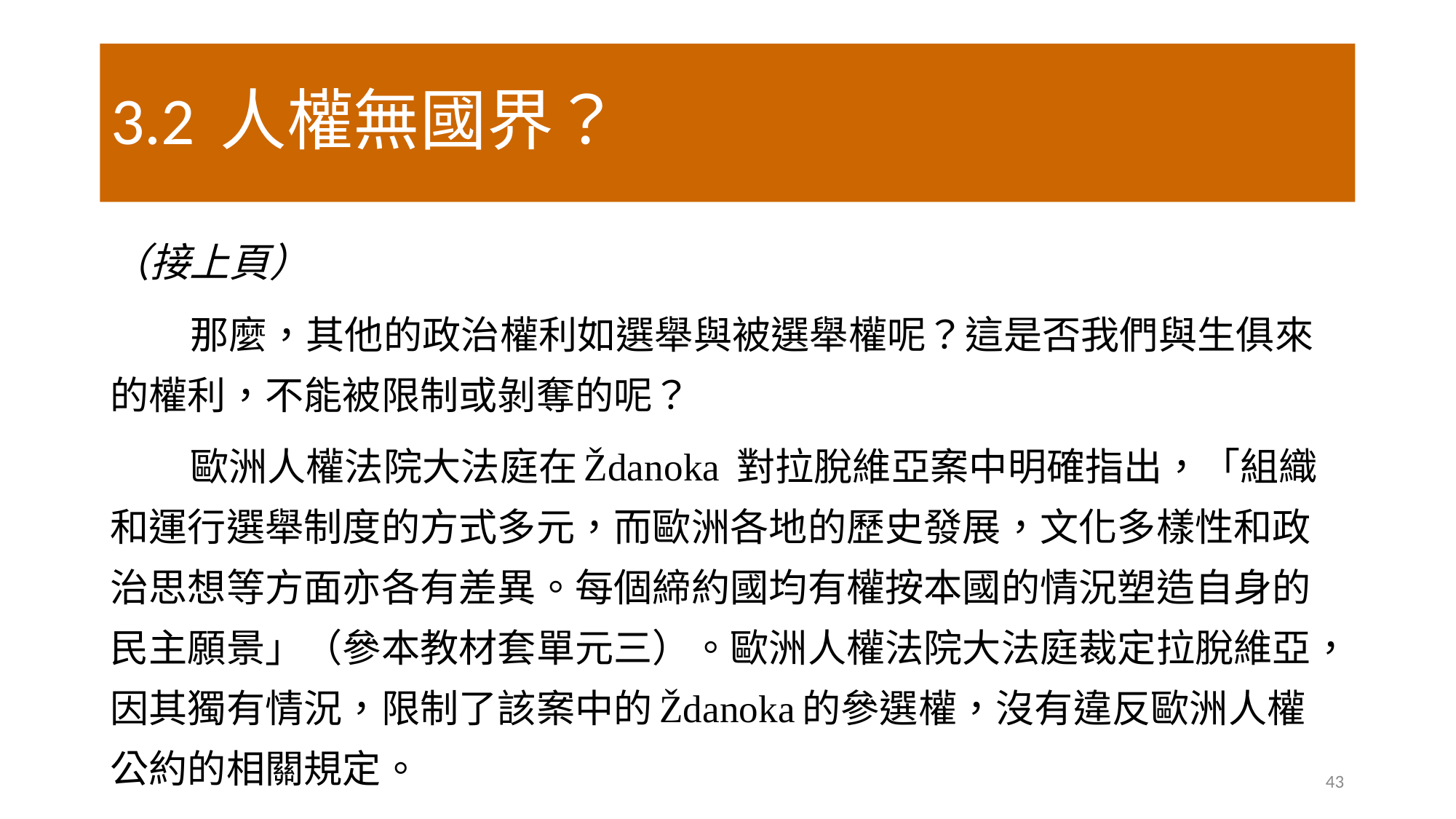

# 3.2	人權無國界？
（接上頁）
	那麼，其他的政治權利如選舉與被選舉權呢？這是否我們與生俱來的權利，不能被限制或剝奪的呢？
	歐洲人權法院大法庭在Ždanoka 對拉脫維亞案中明確指出，「組織和運行選舉制度的方式多元，而歐洲各地的歷史發展，文化多樣性和政治思想等方面亦各有差異。每個締約國均有權按本國的情況塑造自身的民主願景」（參本教材套單元三）。歐洲人權法院大法庭裁定拉脫維亞，因其獨有情況，限制了該案中的Ždanoka的參選權，沒有違反歐洲人權公約的相關規定。

43